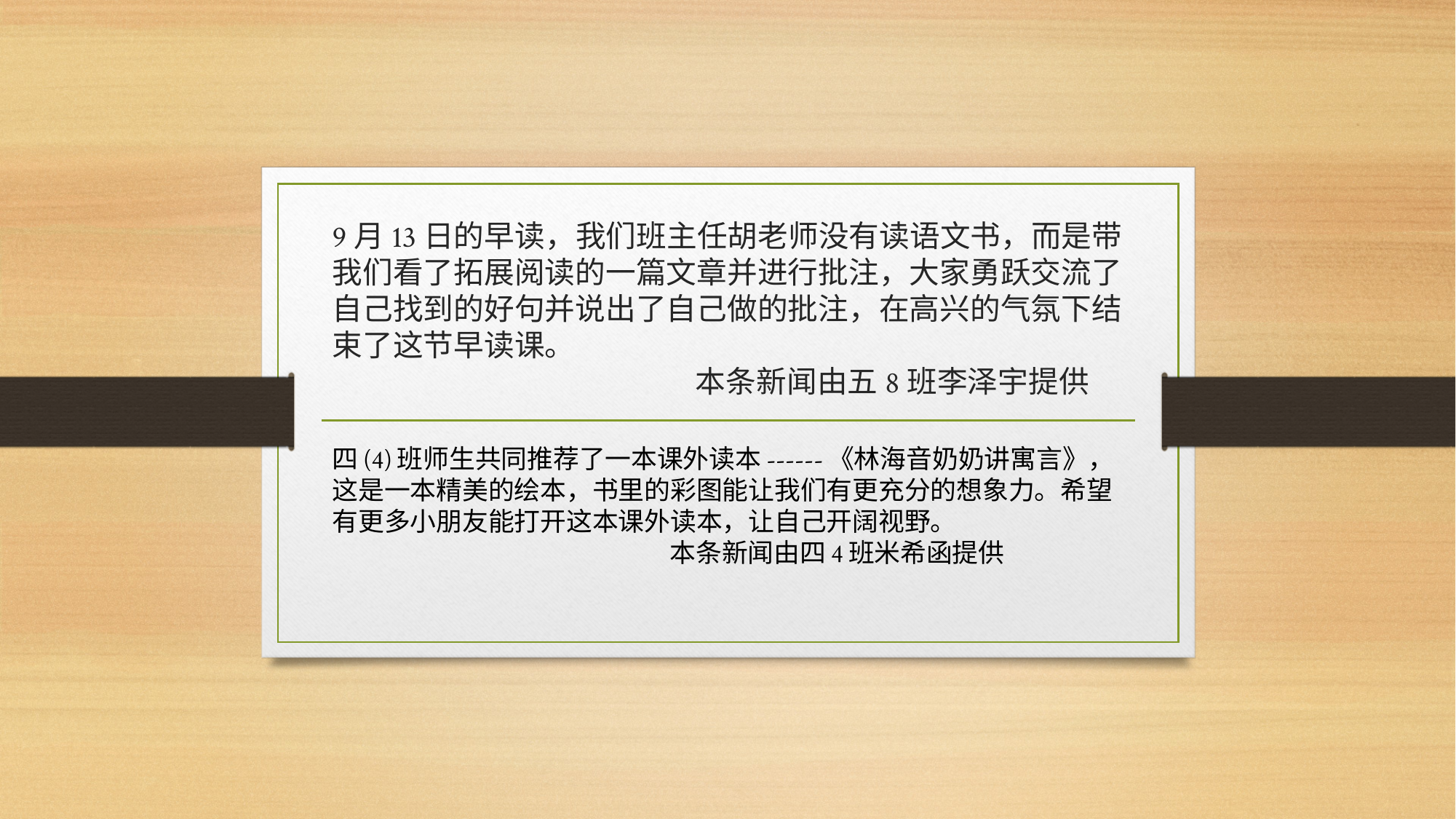

# 9月13日的早读，我们班主任胡老师没有读语文书，而是带我们看了拓展阅读的一篇文章并进行批注，大家勇跃交流了自己找到的好句并说出了自己做的批注，在高兴的气氛下结束了这节早读课。 本条新闻由五8班李泽宇提供
四(4)班师生共同推荐了一本课外读本------《林海音奶奶讲寓言》，这是一本精美的绘本，书里的彩图能让我们有更充分的想象力。希望有更多小朋友能打开这本课外读本，让自己开阔视野。
                                                          本条新闻由四4班米希函提供